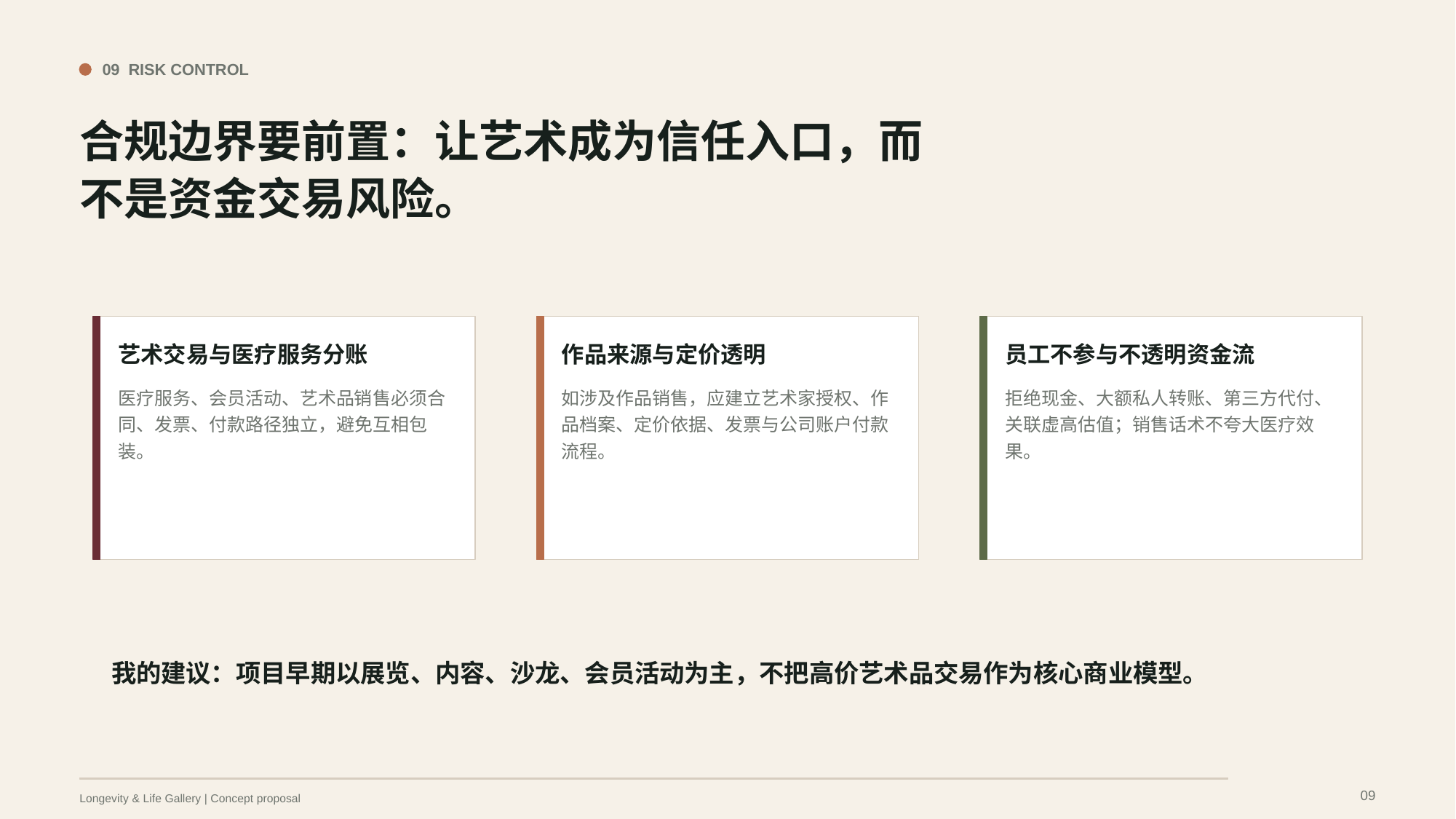

09  RISK CONTROL

合规边界要前置：让艺术成为信任入口，而不是资金交易风险。

艺术交易与医疗服务分账
作品来源与定价透明
员工不参与不透明资金流
医疗服务、会员活动、艺术品销售必须合同、发票、付款路径独立，避免互相包装。
如涉及作品销售，应建立艺术家授权、作品档案、定价依据、发票与公司账户付款流程。
拒绝现金、大额私人转账、第三方代付、关联虚高估值；销售话术不夸大医疗效果。
我的建议：项目早期以展览、内容、沙龙、会员活动为主，不把高价艺术品交易作为核心商业模型。

09
Longevity & Life Gallery | Concept proposal